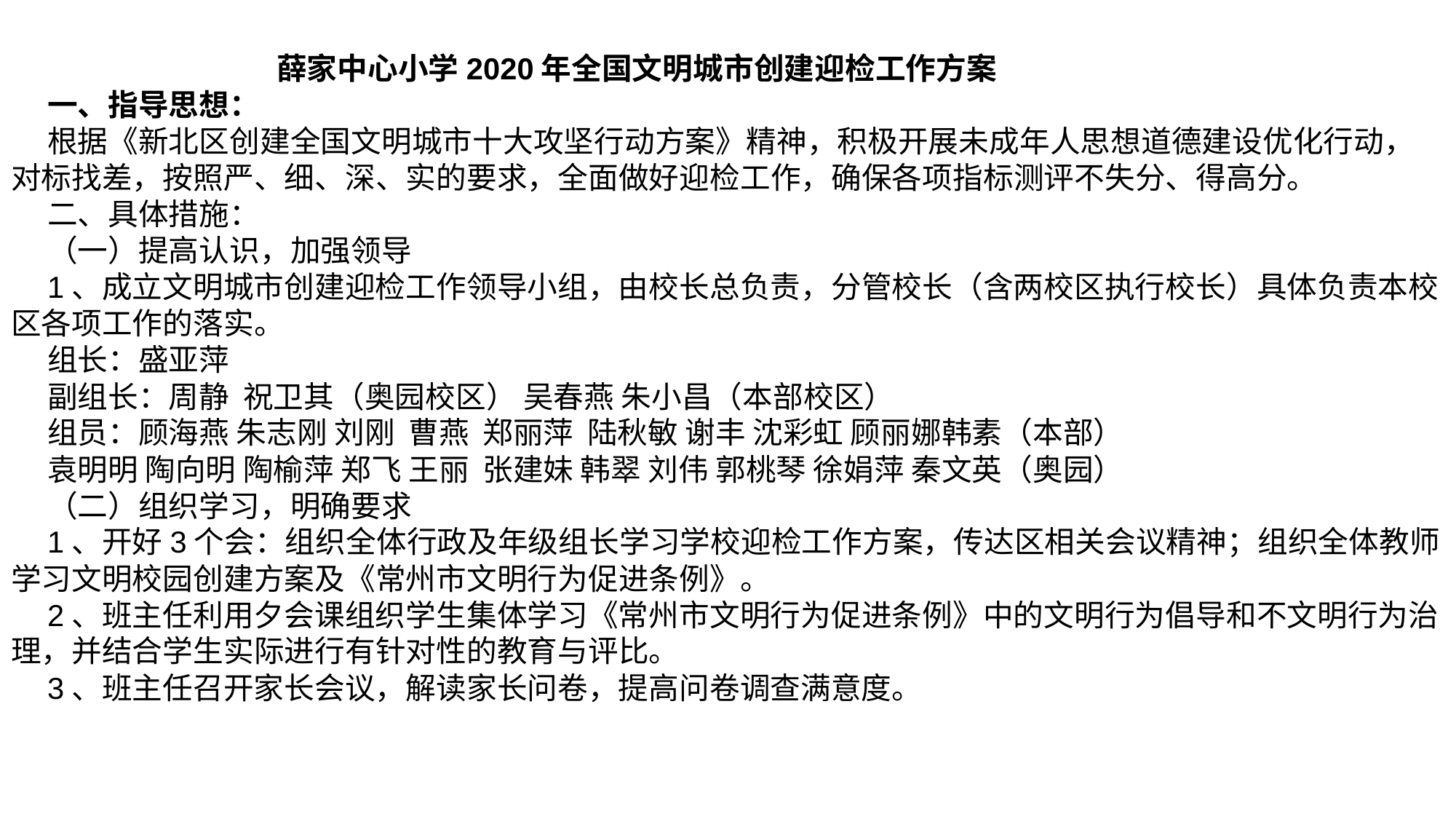

薛家中心小学2020年全国文明城市创建迎检工作方案
一、指导思想：
根据《新北区创建全国文明城市十大攻坚行动方案》精神，积极开展未成年人思想道德建设优化行动，对标找差，按照严、细、深、实的要求，全面做好迎检工作，确保各项指标测评不失分、得高分。
二、具体措施：
（一）提高认识，加强领导
1、成立文明城市创建迎检工作领导小组，由校长总负责，分管校长（含两校区执行校长）具体负责本校区各项工作的落实。
组长：盛亚萍
副组长：周静  祝卫其（奥园校区） 吴春燕 朱小昌（本部校区）
组员：顾海燕 朱志刚 刘刚  曹燕  郑丽萍  陆秋敏 谢丰 沈彩虹 顾丽娜韩素（本部）
袁明明 陶向明 陶榆萍 郑飞 王丽  张建妹 韩翠 刘伟 郭桃琴 徐娟萍 秦文英（奥园）
（二）组织学习，明确要求
1、开好3个会：组织全体行政及年级组长学习学校迎检工作方案，传达区相关会议精神；组织全体教师学习文明校园创建方案及《常州市文明行为促进条例》。
2、班主任利用夕会课组织学生集体学习《常州市文明行为促进条例》中的文明行为倡导和不文明行为治理，并结合学生实际进行有针对性的教育与评比。
3、班主任召开家长会议，解读家长问卷，提高问卷调查满意度。